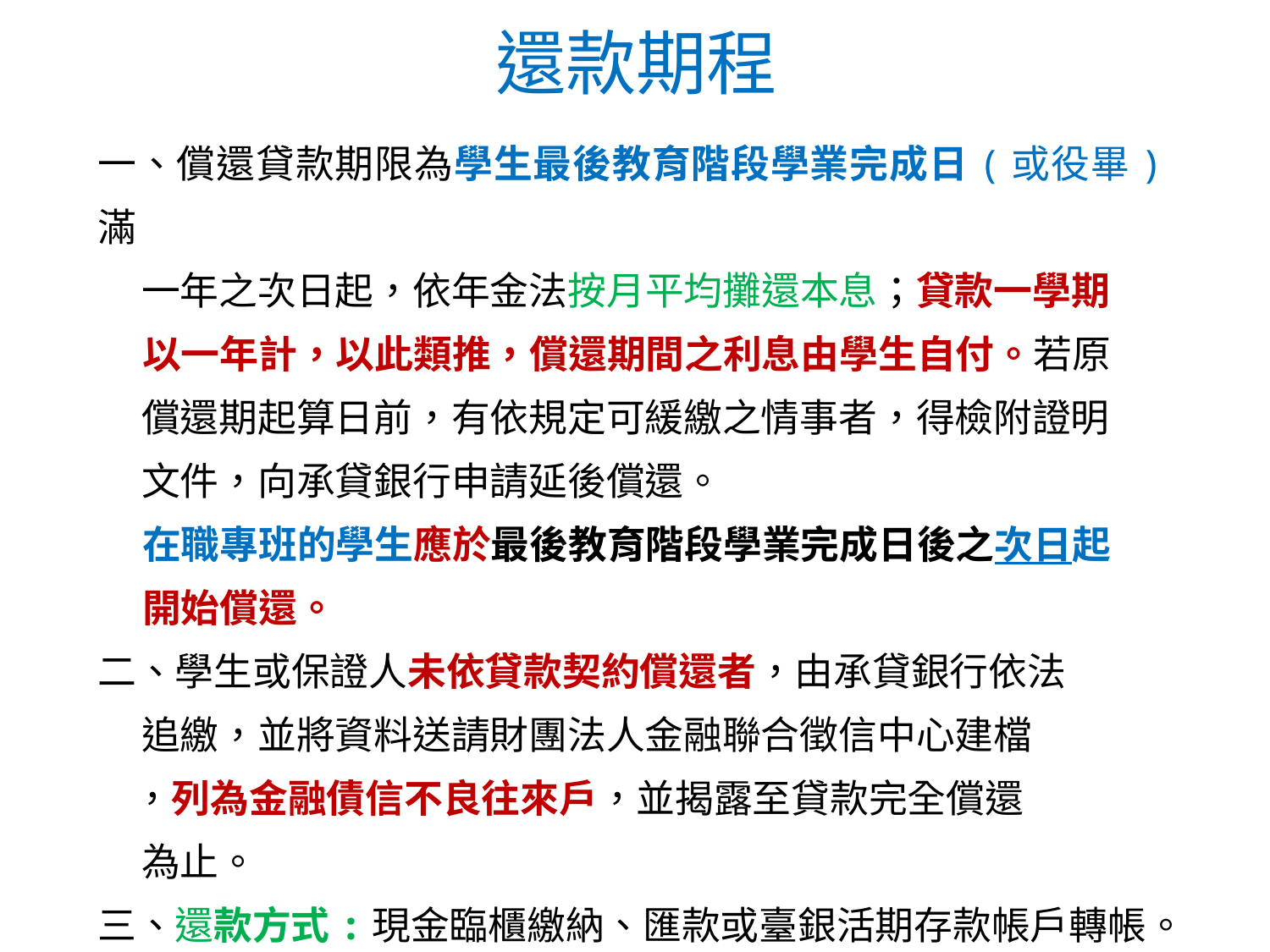

# 還款期程
一、償還貸款期限為學生最後教育階段學業完成日(或役畢)滿
    一年之次日起，依年金法按月平均攤還本息；貸款一學期
    以一年計，以此類推，償還期間之利息由學生自付。若原
    償還期起算日前，有依規定可緩繳之情事者，得檢附證明
    文件，向承貸銀行申請延後償還。
    在職專班的學生應於最後教育階段學業完成日後之次日起
    開始償還。
二、學生或保證人未依貸款契約償還者，由承貸銀行依法
    追繳，並將資料送請財團法人金融聯合徵信中心建檔
   ，列為金融債信不良往來戶，並揭露至貸款完全償還
    為止。
三、還款方式:現金臨櫃繳納、匯款或臺銀活期存款帳戶轉帳。